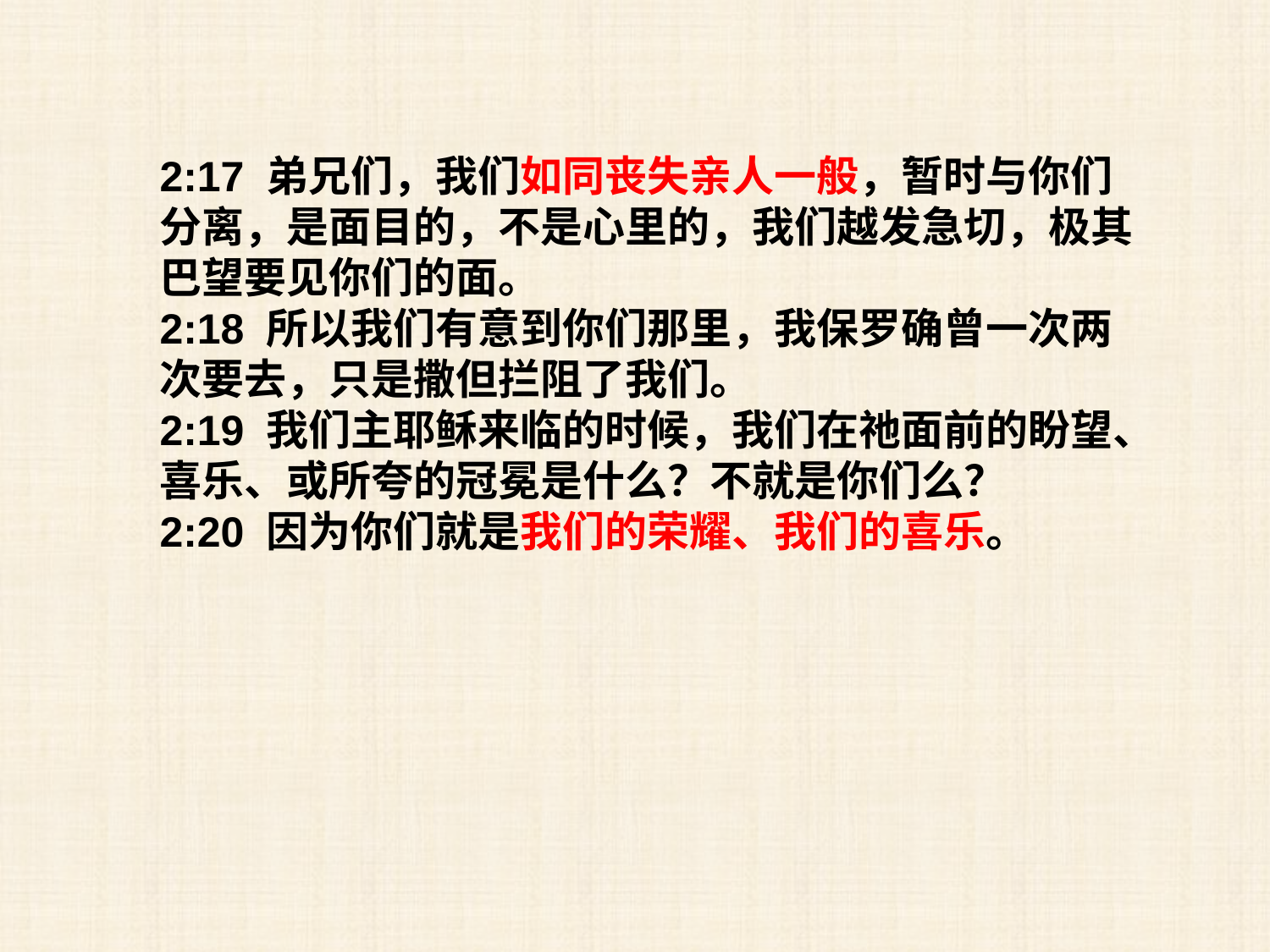

2:17 弟兄们，我们如同丧失亲人一般，暂时与你们分离，是面目的，不是心里的，我们越发急切，极其巴望要见你们的面。
2:18 所以我们有意到你们那里，我保罗确曾一次两次要去，只是撒但拦阻了我们。
2:19 我们主耶稣来临的时候，我们在祂面前的盼望、喜乐、或所夸的冠冕是什么？不就是你们么？
2:20 因为你们就是我们的荣耀、我们的喜乐。